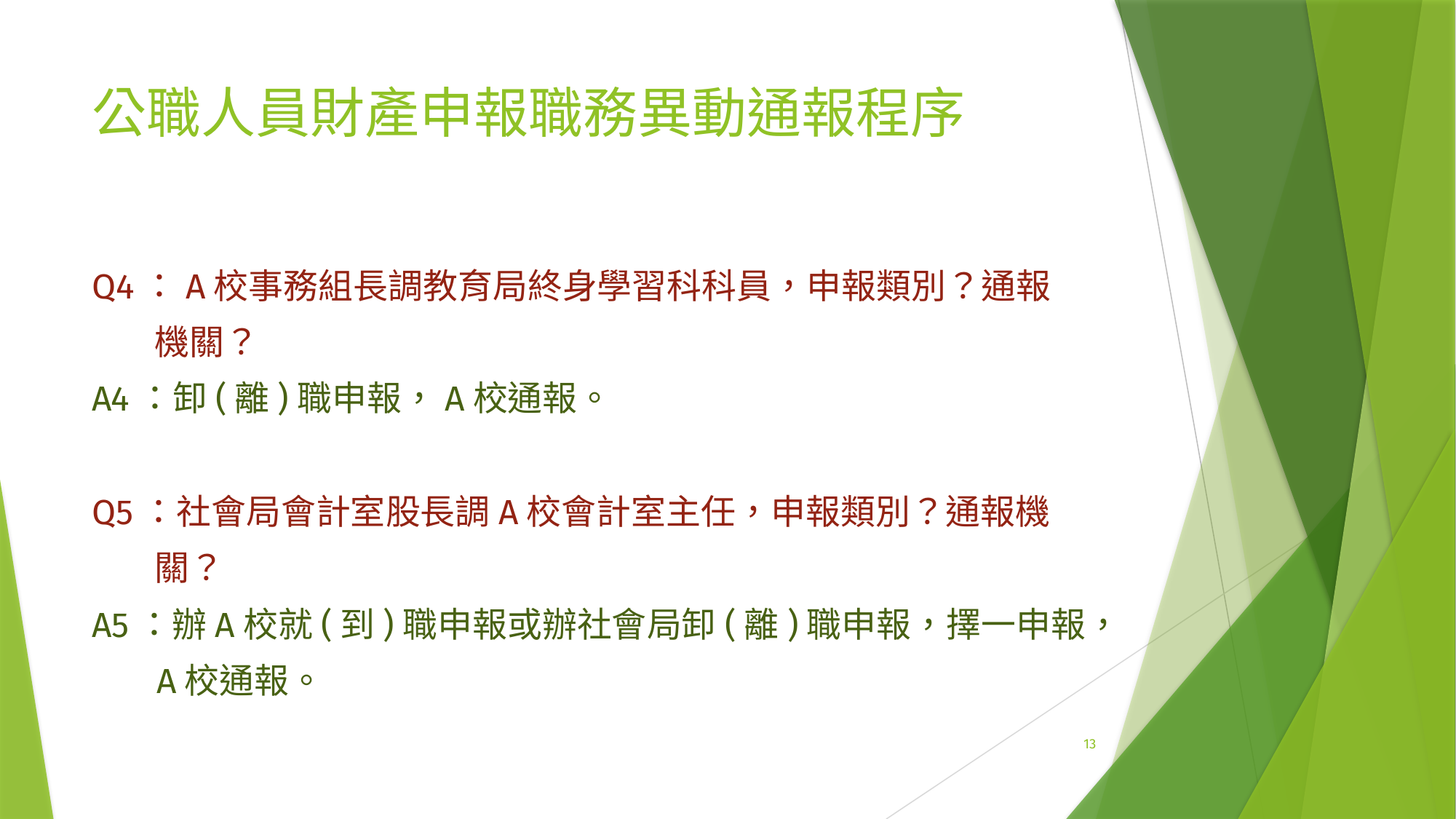

# 公職人員財產申報職務異動通報程序
Q4：A校事務組長調教育局終身學習科科員，申報類別？通報
       機關？
A4：卸(離)職申報，A校通報。

Q5：社會局會計室股長調A校會計室主任，申報類別？通報機
       關？
A5：辦A校就(到)職申報或辦社會局卸(離)職申報，擇一申報，
       A校通報。

13